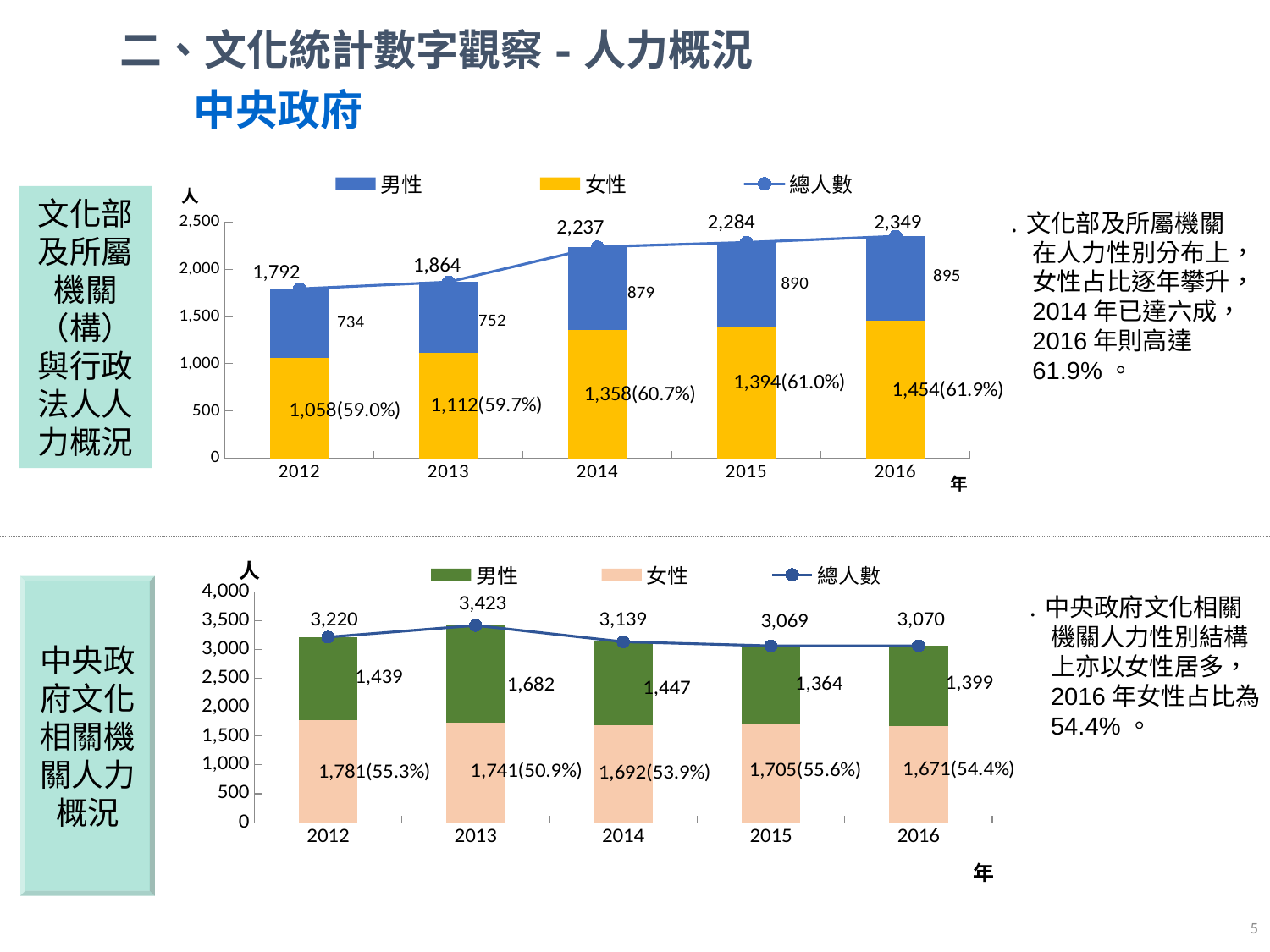

二、文化統計數字觀察-人力概況
中央政府

### Chart

| Category | 女性 | 男性 | 總人數 |
|---|---|---|---|
| 2012 | 1058.0 | 734.0 | 1792.0 |
| 2013 | 1112.0 | 752.0 | 1864.0 |
| 2014 | 1358.0 | 879.0 | 2237.0 |
| 2015 | 1394.0 | 890.0 | 2284.0 |
| 2016 | 1454.0 | 895.0 | 2349.0 |
文化部及所屬機關（構）與行政法人人力概況
․文化部及所屬機關在人力性別分布上，女性占比逐年攀升，2014年已達六成，2016年則高達61.9%。

### Chart

| Category | 女性 | 男性 | 總人數 |
|---|---|---|---|
| 2012 | 1781.0 | 1439.0 | 3220.0 |
| 2013 | 1741.0 | 1682.0 | 3423.0 |
| 2014 | 1692.0 | 1447.0 | 3139.0 |
| 2015 | 1705.0 | 1364.0 | 3069.0 |
| 2016 | 1671.0 | 1399.0 | 3070.0 |
中央政府文化相關機關人力概況
․中央政府文化相關機關人力性別結構上亦以女性居多，2016年女性占比為54.4%。
5